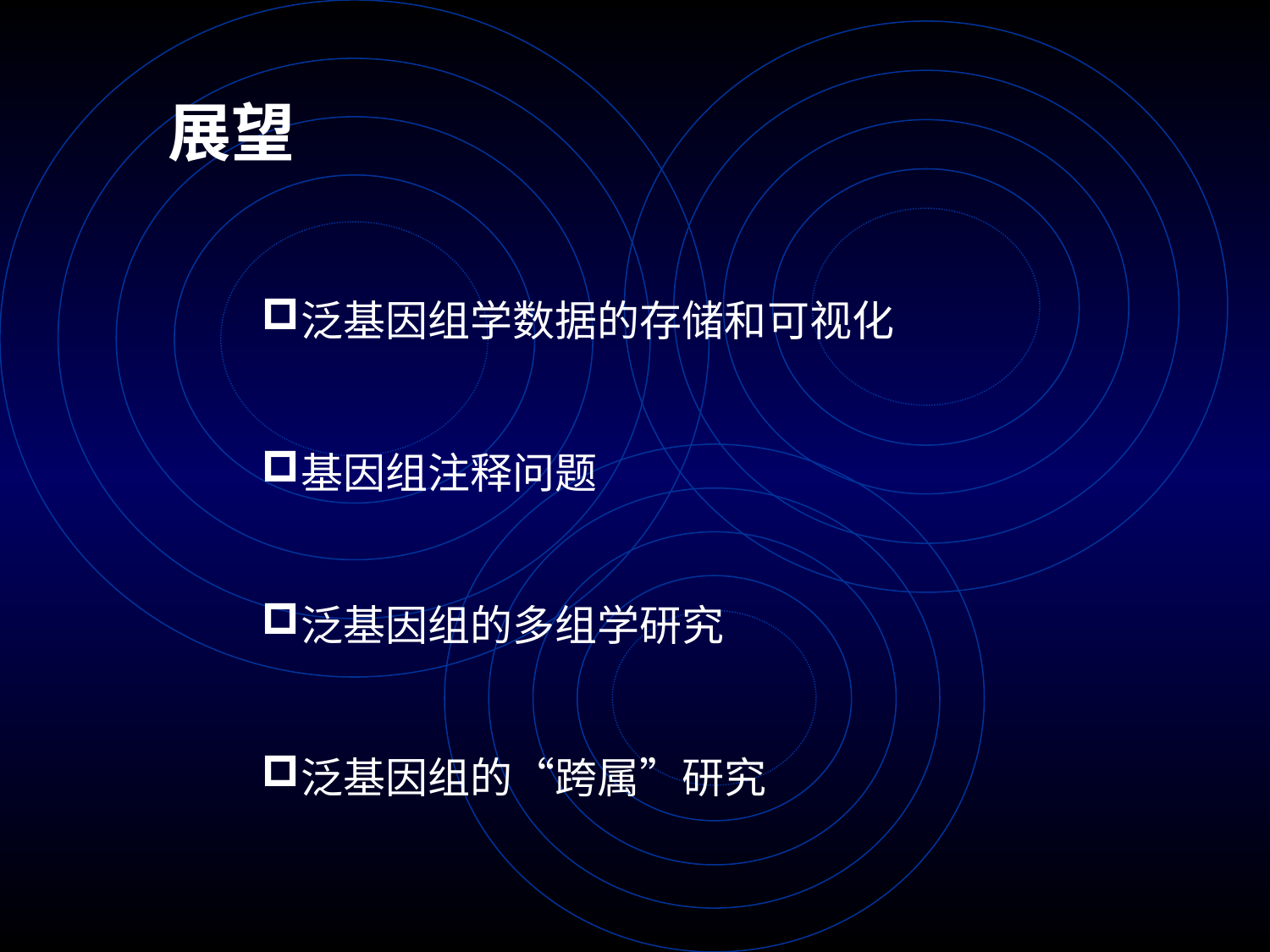

展望
泛基因组学数据的存储和可视化
基因组注释问题
泛基因组的多组学研究
泛基因组的“跨属”研究